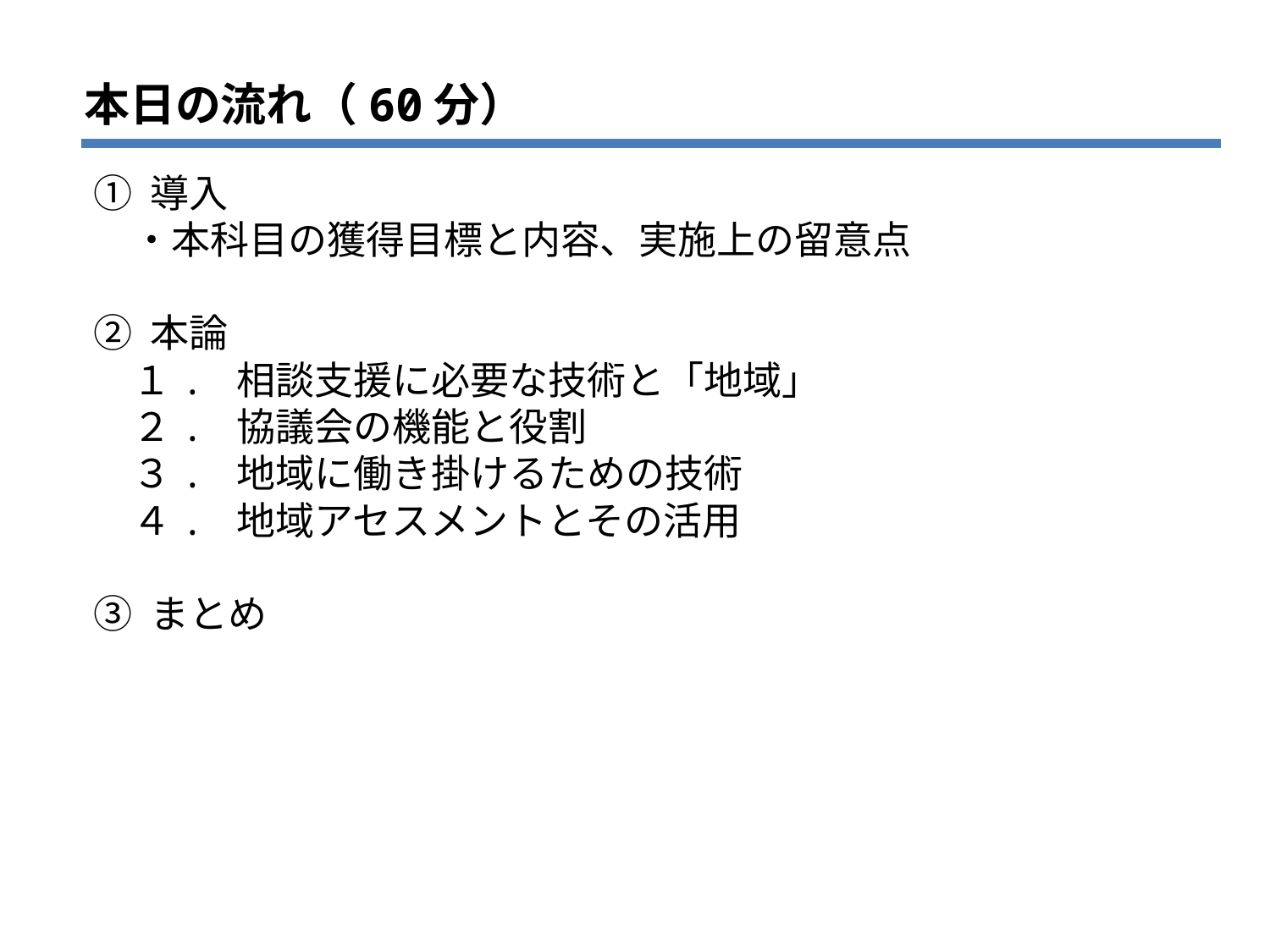

本日の流れ（60分）
① 導入
　・本科目の獲得目標と内容、実施上の留意点

② 本論
　１. 相談支援に必要な技術と「地域」
　２. 協議会の機能と役割
　３. 地域に働き掛けるための技術
　４. 地域アセスメントとその活用

③ まとめ